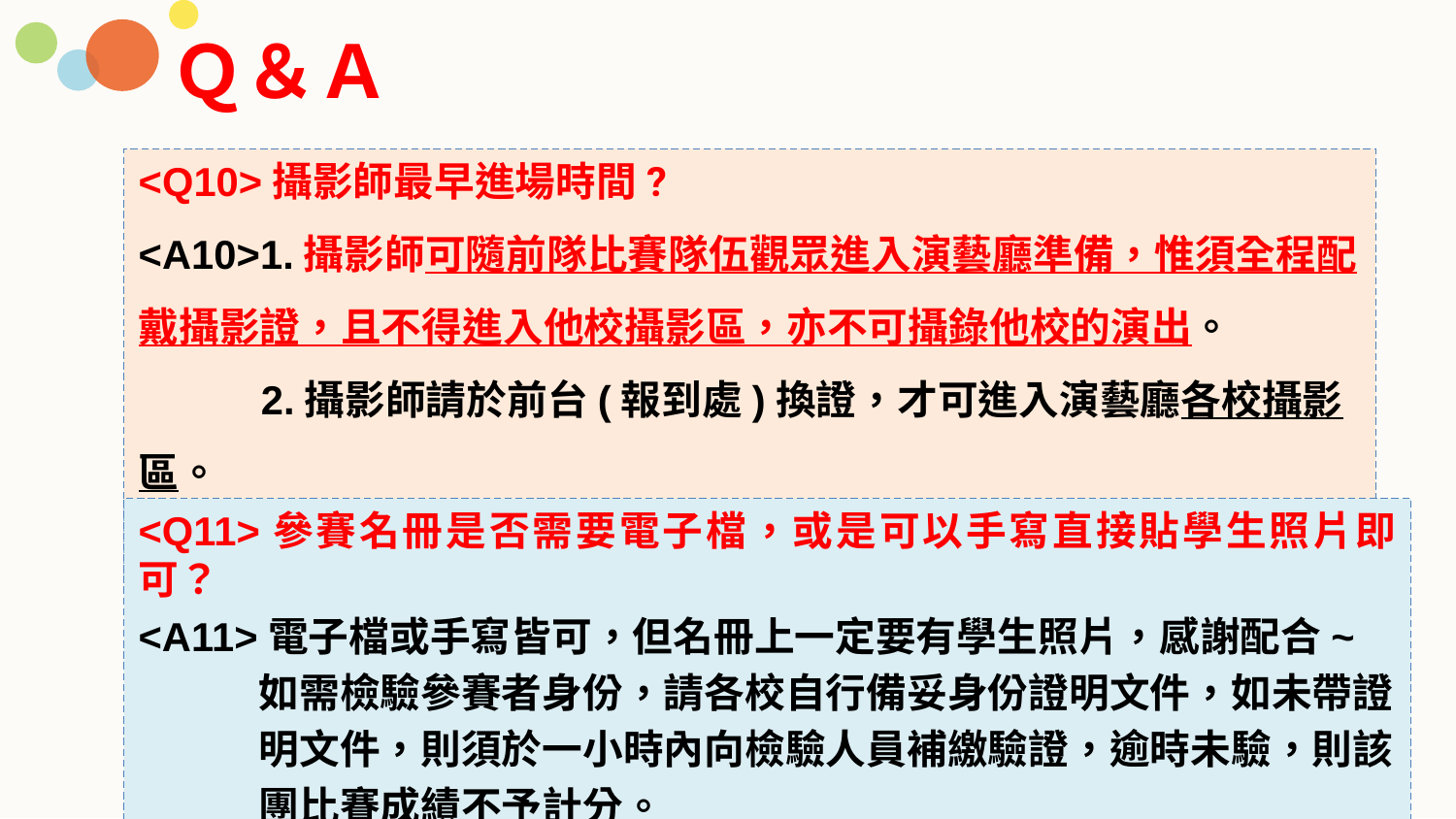

Ｑ＆Ａ

<Q10>攝影師最早進場時間?
<A10>1.攝影師可隨前隊比賽隊伍觀眾進入演藝廳準備，惟須全程配戴攝影證，且不得進入他校攝影區，亦不可攝錄他校的演出。
           2.攝影師請於前台(報到處)換證，才可進入演藝廳各校攝影區。
              (大會管制各校攝影師數量/一校限兩名)
<Q11>參賽名冊是否需要電子檔，或是可以手寫直接貼學生照片即可？
<A11>電子檔或手寫皆可，但名冊上一定要有學生照片，感謝配合~
            如需檢驗參賽者身份，請各校自行備妥身份證明文件，如未帶證
            明文件，則須於一小時內向檢驗人員補繳驗證，逾時未驗，則該
            團比賽成績不予計分。